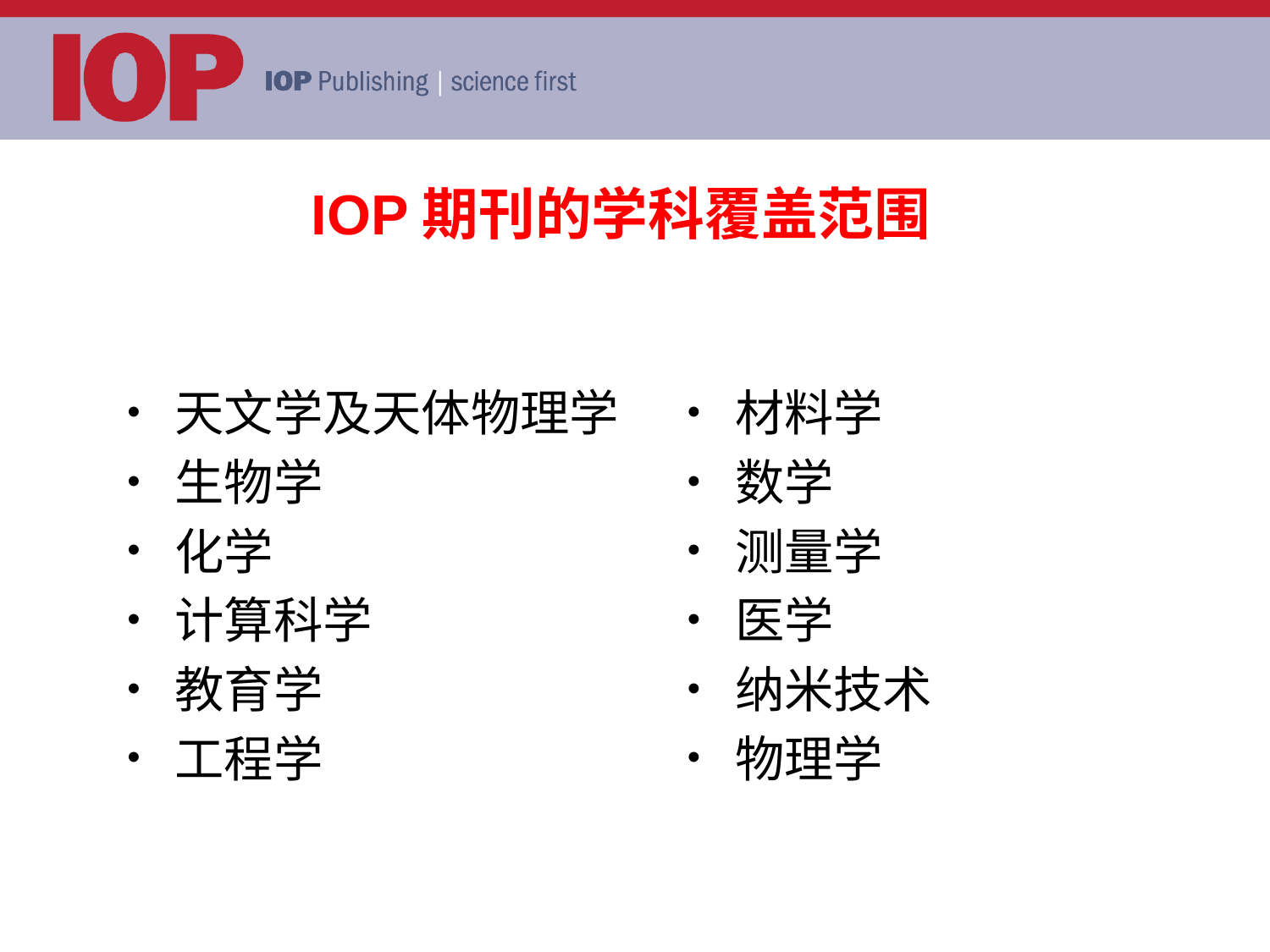

IOP期刊的学科覆盖范围

天文学及天体物理学
生物学
化学
计算科学
教育学
工程学

材料学
数学
测量学
医学
纳米技术
物理学